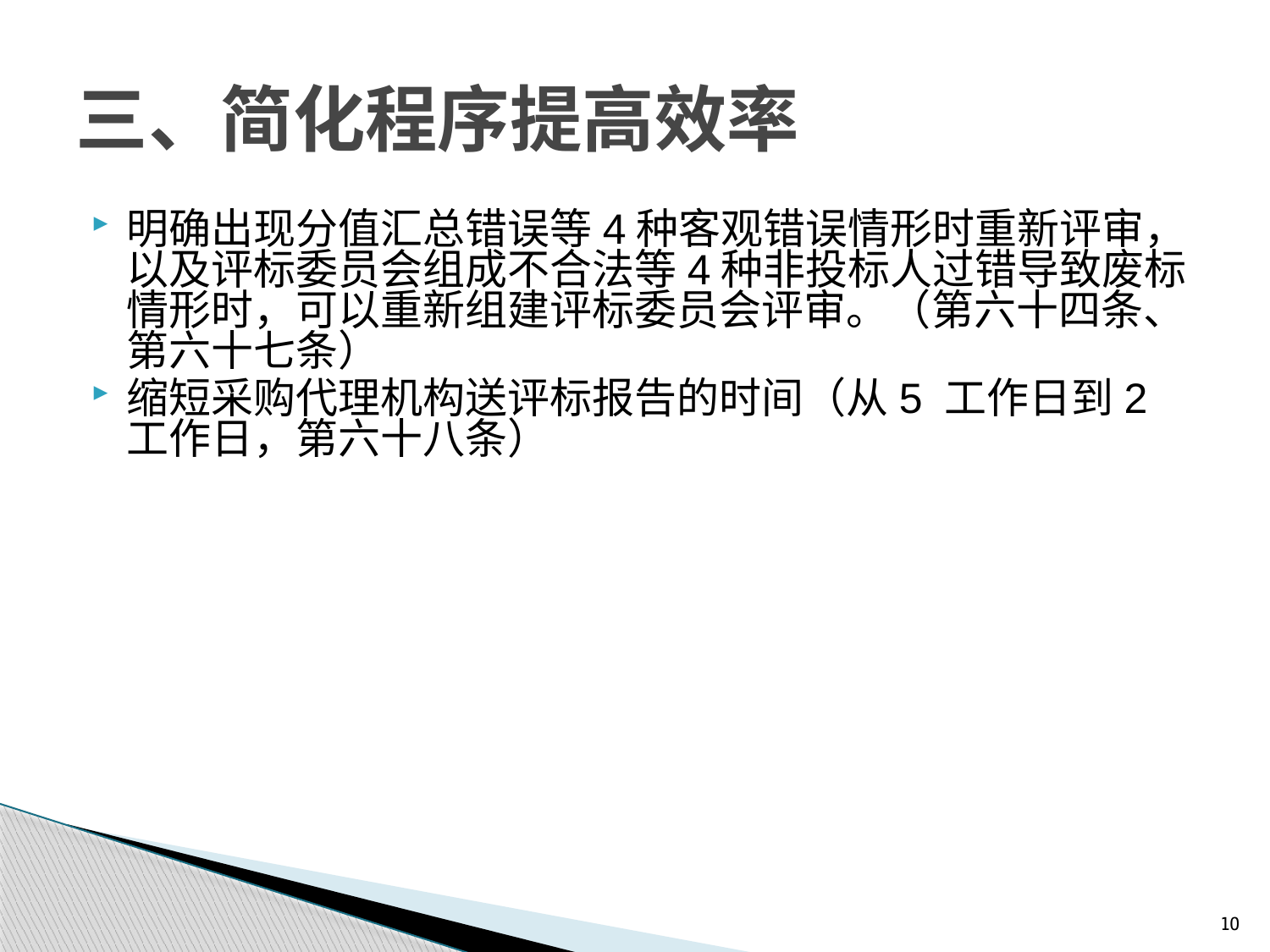

# 三、简化程序提高效率
明确出现分值汇总错误等4种客观错误情形时重新评审，以及评标委员会组成不合法等4种非投标人过错导致废标情形时，可以重新组建评标委员会评审。（第六十四条、第六十七条）
缩短采购代理机构送评标报告的时间（从5 工作日到2工作日，第六十八条）

10